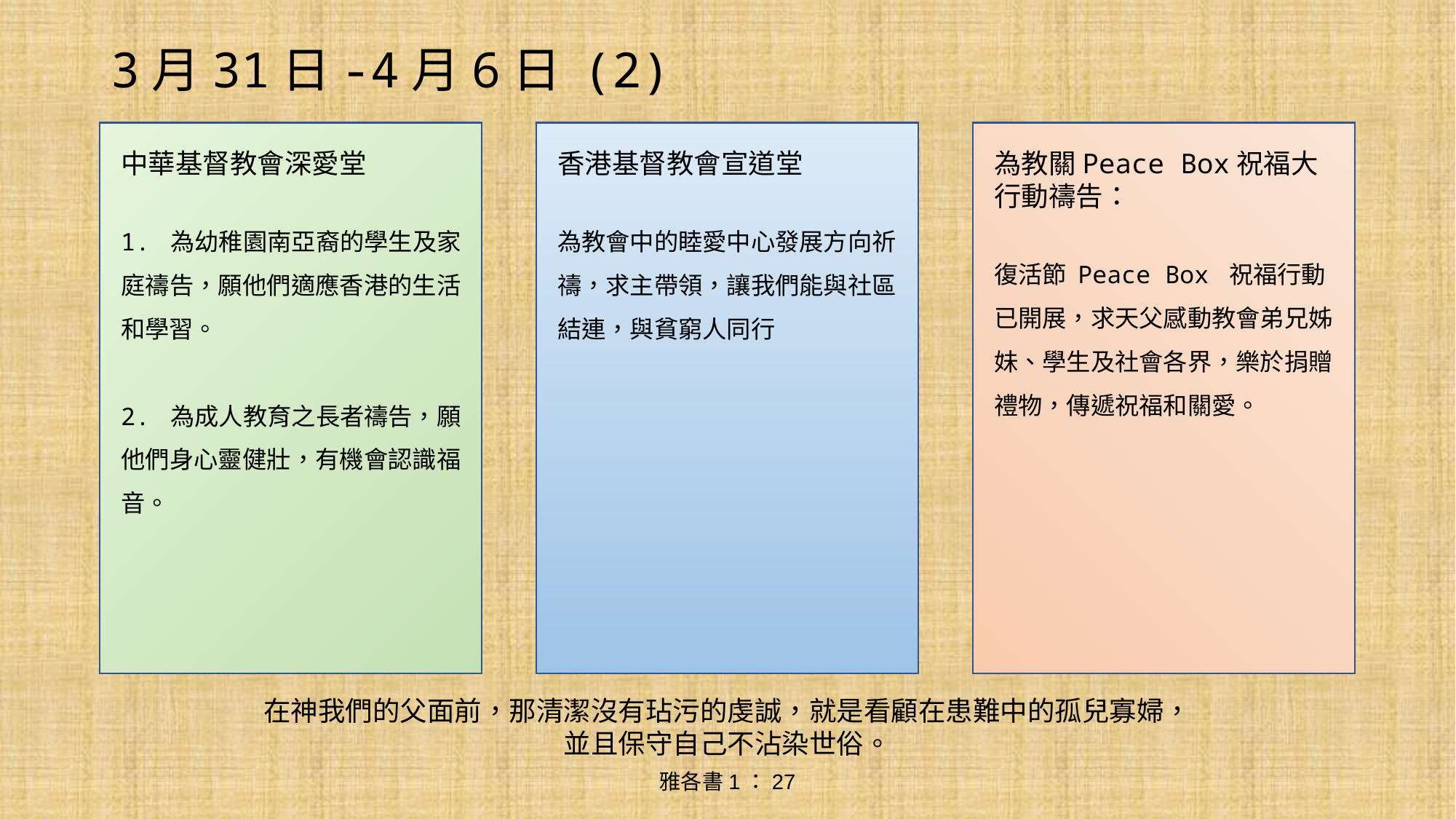

# 3月31日-4月6日 (2)

中華基督教會深愛堂

1. 為幼稚園南亞裔的學生及家庭禱告，願他們適應香港的生活和學習。

2. 為成人教育之長者禱告，願他們身心靈健壯，有機會認識福音。
香港基督教會宣道堂

為教會中的睦愛中心發展方向祈禱，求主帶領，讓我們能與社區結連，與貧窮人同行
為教關Peace Box祝福大行動禱告：

復活節 Peace Box 祝福行動已開展，求天父感動教會弟兄姊妹、學生及社會各界，樂於捐贈禮物，傳遞祝福和關愛。
在神我們的父面前，那清潔沒有玷污的虔誠，就是看顧在患難中的孤兒寡婦，
並且保守自己不沾染世俗。
雅各書1：27